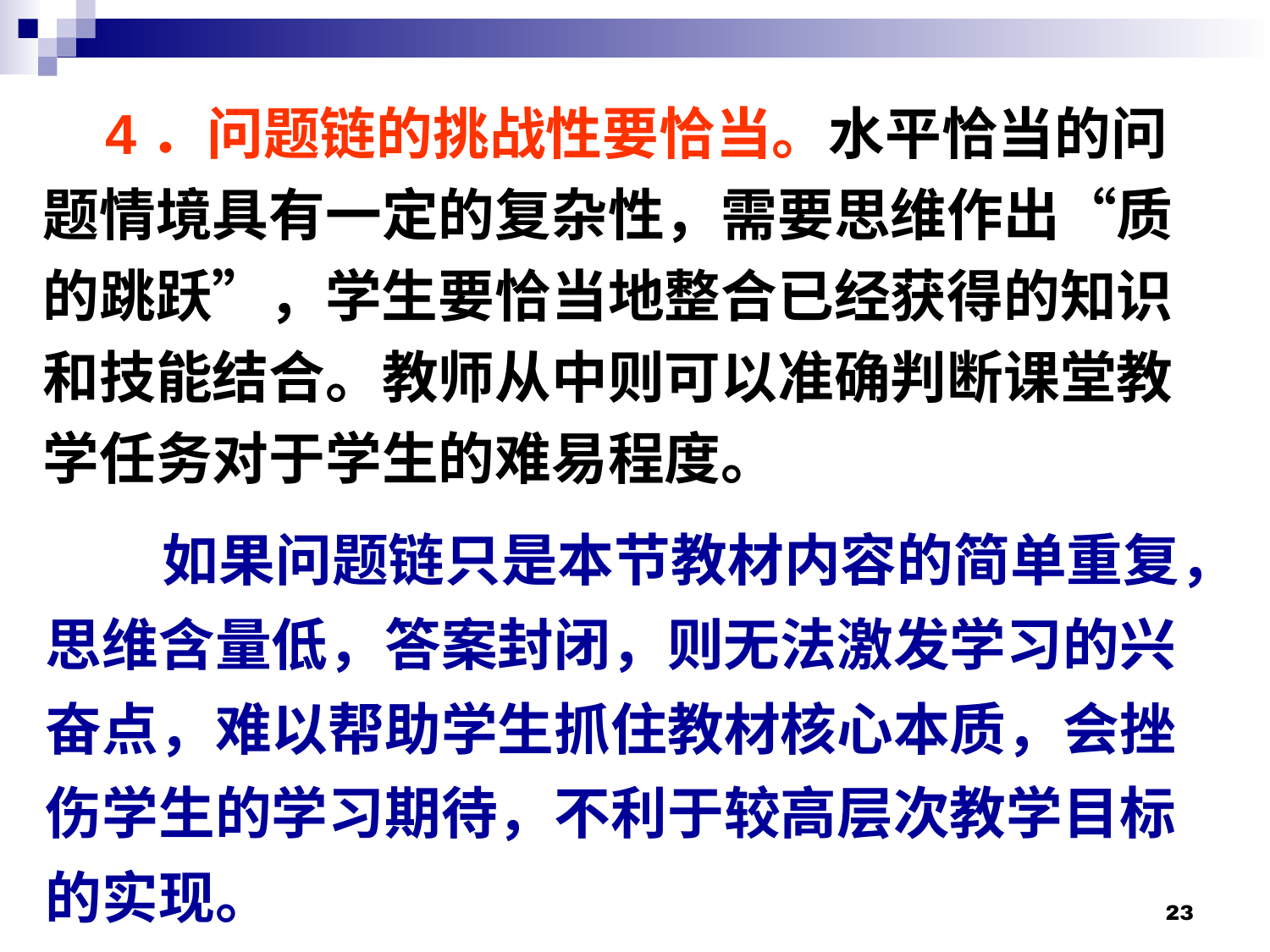

4．问题链的挑战性要恰当。水平恰当的问题情境具有一定的复杂性，需要思维作出“质的跳跃”，学生要恰当地整合已经获得的知识和技能结合。教师从中则可以准确判断课堂教学任务对于学生的难易程度。
        如果问题链只是本节教材内容的简单重复，思维含量低，答案封闭，则无法激发学习的兴奋点，难以帮助学生抓住教材核心本质，会挫伤学生的学习期待，不利于较高层次教学目标的实现。
23